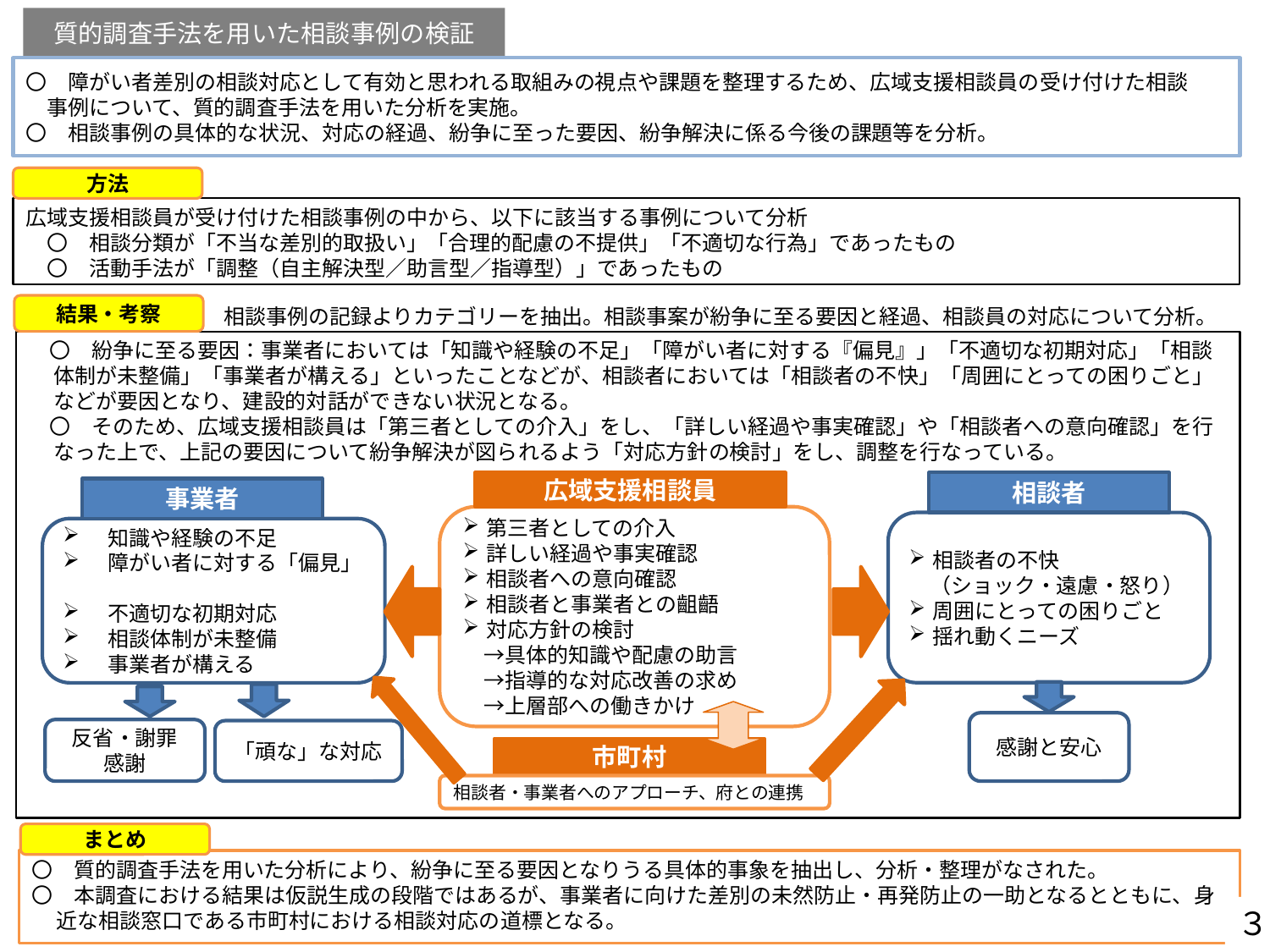

質的調査手法を用いた相談事例の検証
〇　障がい者差別の相談対応として有効と思われる取組みの視点や課題を整理するため、広域支援相談員の受け付けた相談
　事例について、質的調査手法を用いた分析を実施。
〇　相談事例の具体的な状況、対応の経過、紛争に至った要因、紛争解決に係る今後の課題等を分析。
方法
広域支援相談員が受け付けた相談事例の中から、以下に該当する事例について分析
　〇　相談分類が「不当な差別的取扱い」「合理的配慮の不提供」「不適切な行為」であったもの
　〇　活動手法が「調整（自主解決型／助言型／指導型）」であったもの
結果・考察
相談事例の記録よりカテゴリーを抽出。相談事案が紛争に至る要因と経過、相談員の対応について分析。
　〇　紛争に至る要因：事業者においては「知識や経験の不足」「障がい者に対する『偏見』」「不適切な初期対応」「相談体制が未整備」「事業者が構える」といったことなどが、相談者においては「相談者の不快」「周囲にとっての困りごと」などが要因となり、建設的対話ができない状況となる。
　〇　そのため、広域支援相談員は「第三者としての介入」をし、「詳しい経過や事実確認」や「相談者への意向確認」を行なった上で、上記の要因について紛争解決が図られるよう「対応方針の検討」をし、調整を行なっている。
広域支援相談員
相談者
事業者
第三者としての介入
詳しい経過や事実確認
相談者への意向確認
相談者と事業者との齟齬
対応方針の検討
　→具体的知識や配慮の助言
　→指導的な対応改善の求め
　→上層部への働きかけ
相談者の不快
　（ショック・遠慮・怒り）
周囲にとっての困りごと
揺れ動くニーズ
　知識や経験の不足
　障がい者に対する「偏見」
　不適切な初期対応
　相談体制が未整備
　事業者が構える

感謝と安心

反省・謝罪
感謝
「頑な」な対応
市町村
相談者・事業者へのアプローチ、府との連携
まとめ
〇　質的調査手法を用いた分析により、紛争に至る要因となりうる具体的事象を抽出し、分析・整理がなされた。
〇　本調査における結果は仮説生成の段階ではあるが、事業者に向けた差別の未然防止・再発防止の一助となるとともに、身近な相談窓口である市町村における相談対応の道標となる。
３